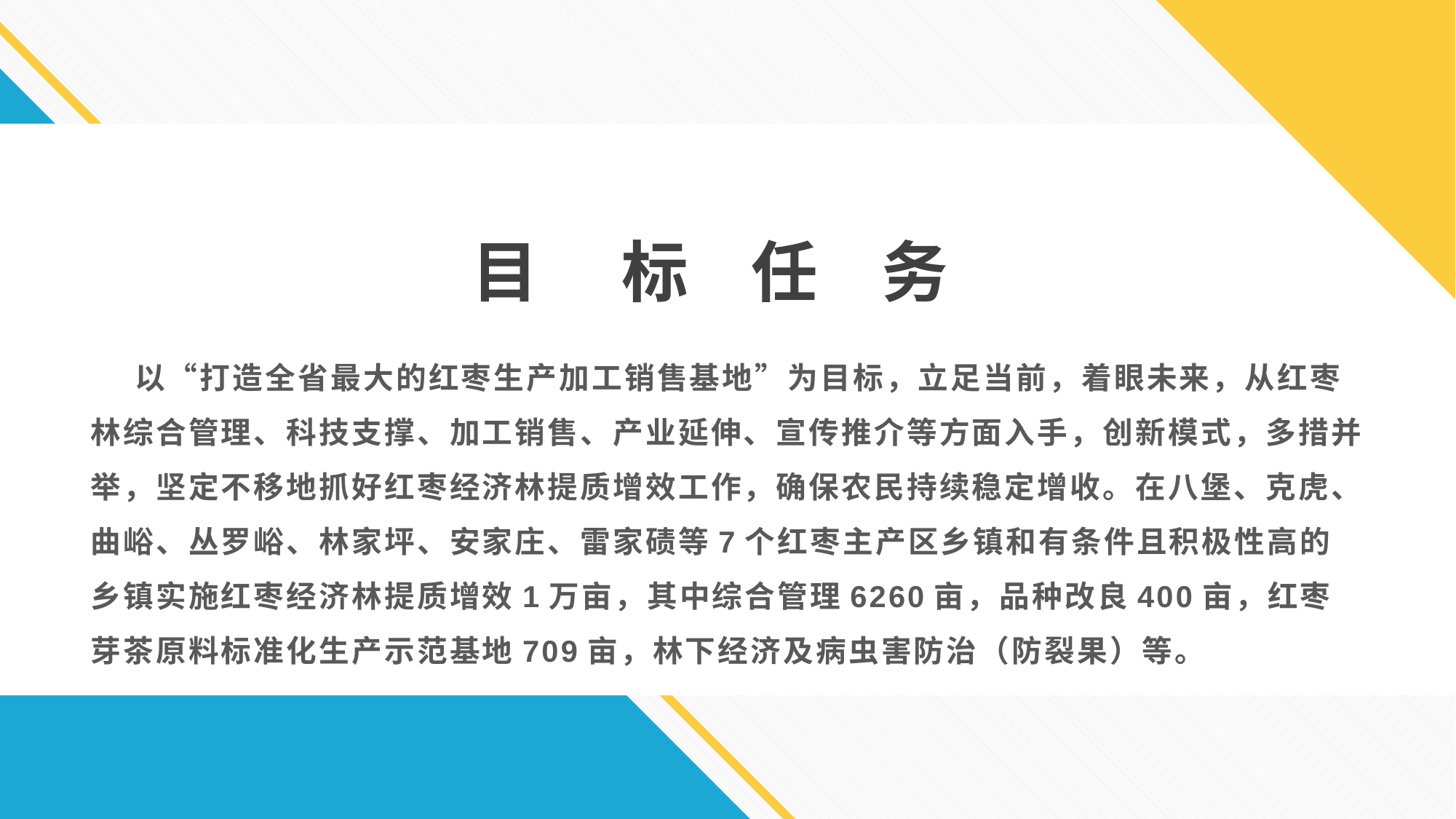

目    标   任   务
    以“打造全省最大的红枣生产加工销售基地”为目标，立足当前，着眼未来，从红枣林综合管理、科技支撑、加工销售、产业延伸、宣传推介等方面入手，创新模式，多措并举，坚定不移地抓好红枣经济林提质增效工作，确保农民持续稳定增收。在八堡、克虎、曲峪、丛罗峪、林家坪、安家庄、雷家碛等7个红枣主产区乡镇和有条件且积极性高的乡镇实施红枣经济林提质增效1万亩，其中综合管理6260亩，品种改良400亩，红枣芽茶原料标准化生产示范基地709亩，林下经济及病虫害防治（防裂果）等。